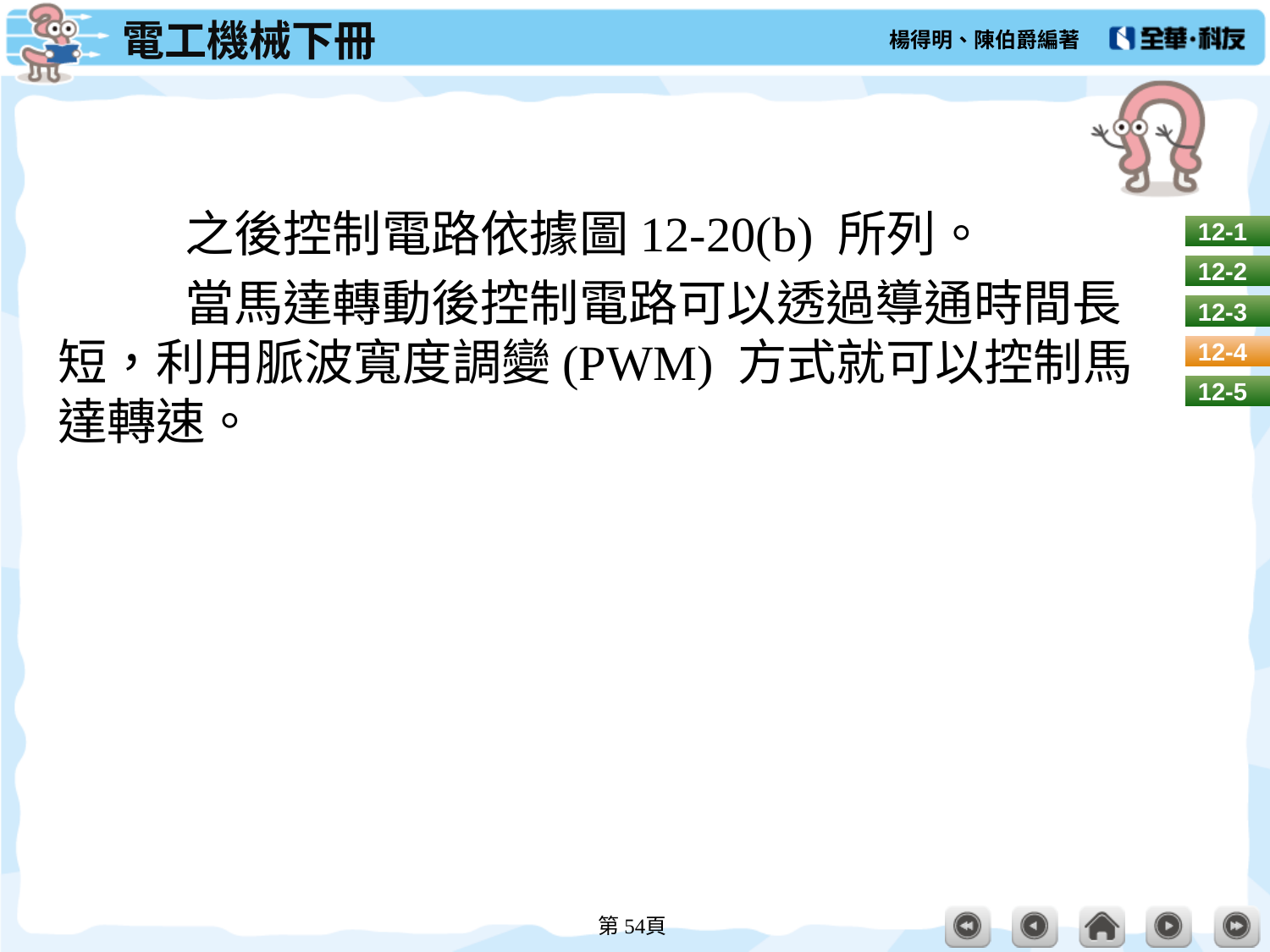

#
	之後控制電路依據圖12-20(b) 所列。
	當馬達轉動後控制電路可以透過導通時間長短，利用脈波寬度調變(PWM) 方式就可以控制馬達轉速。